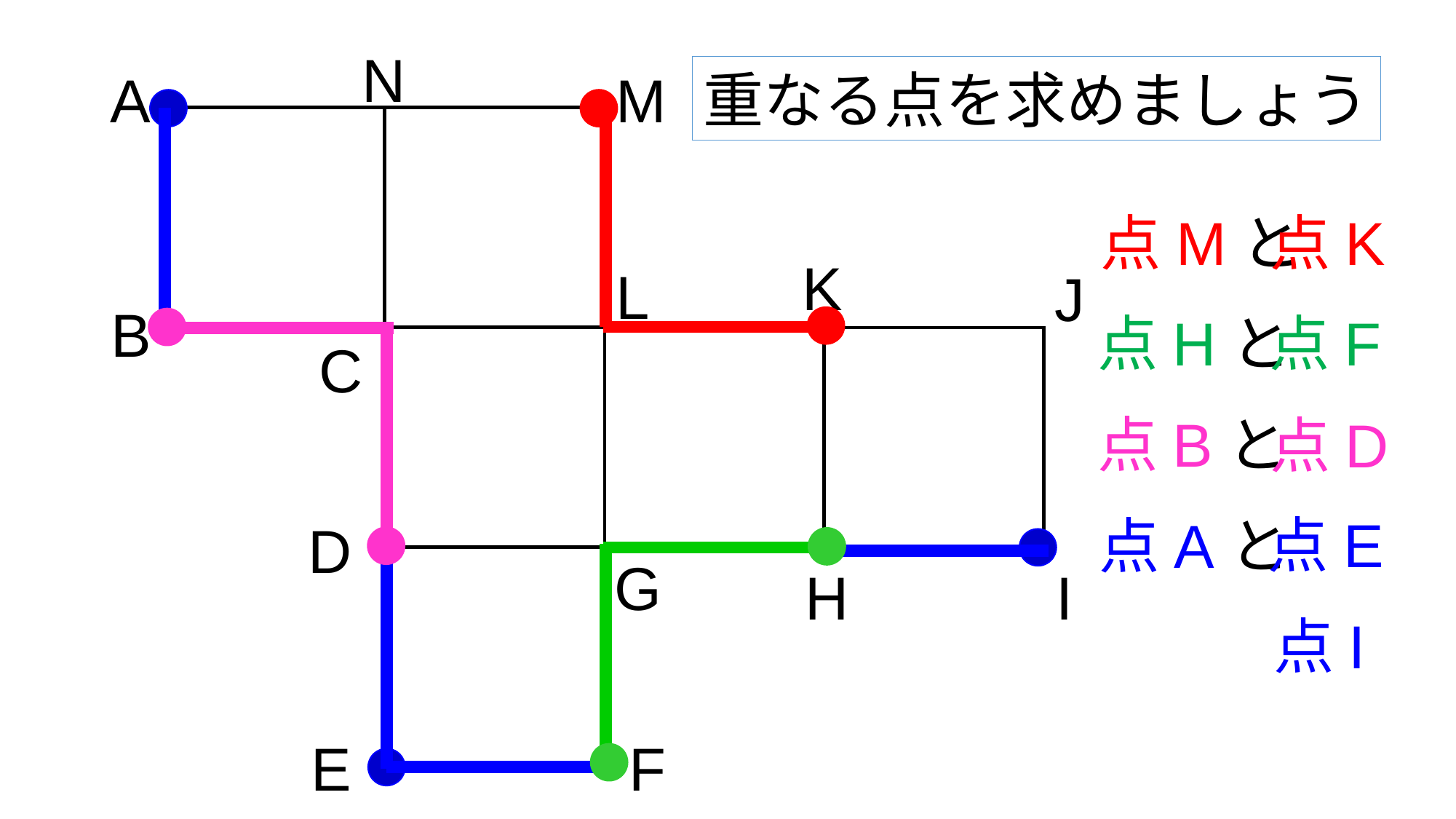

N
A
M
重なる点を求めましょう

点Mと
点K
K
L
J
B
点Hと
点F

C

点Bと
点D
点E
点Aと
D

G

H
I
点I
E
F